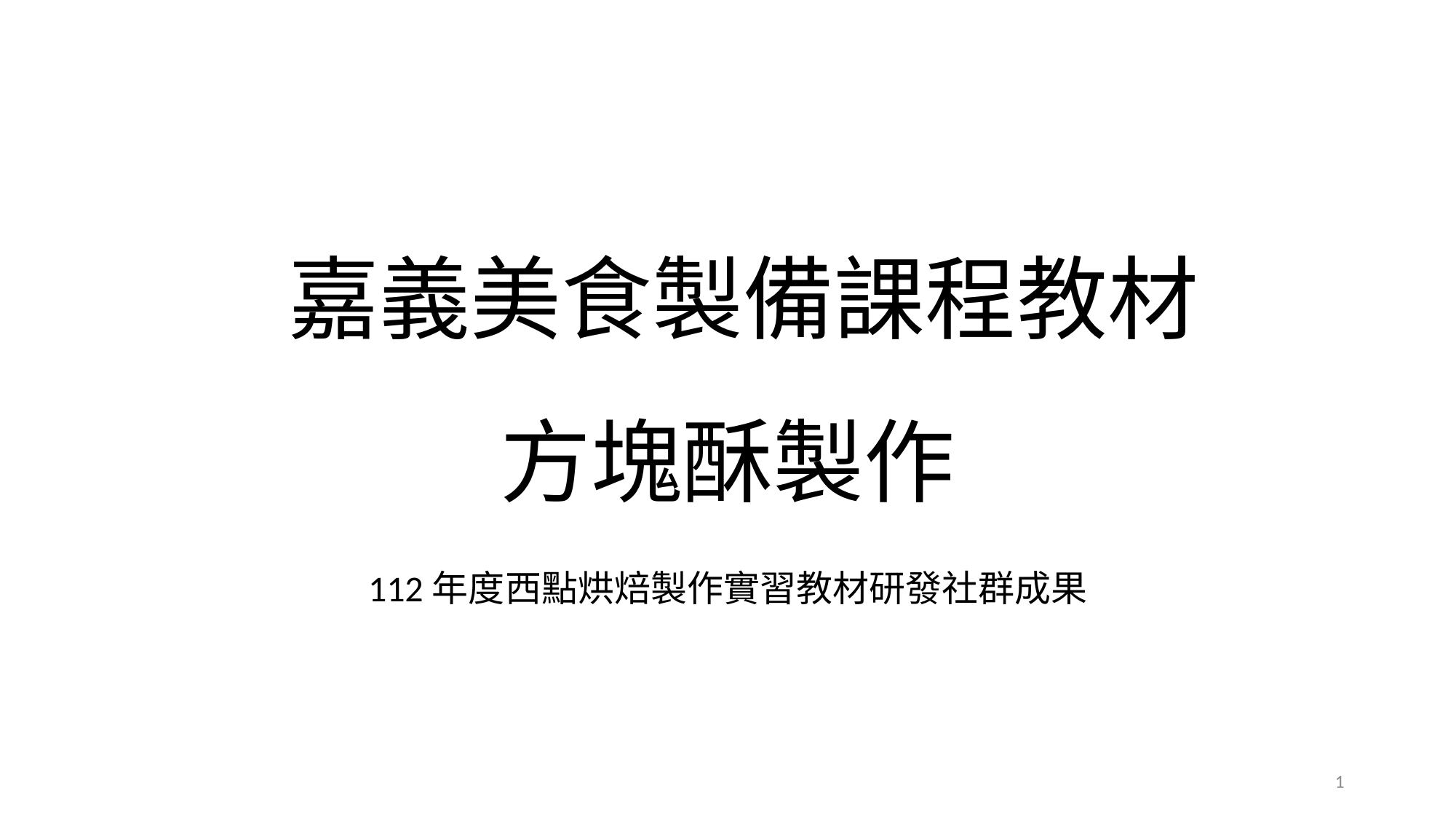

# 嘉義美食製備課程教材
方塊酥製作
112年度西點烘焙製作實習教材研發社群成果
1